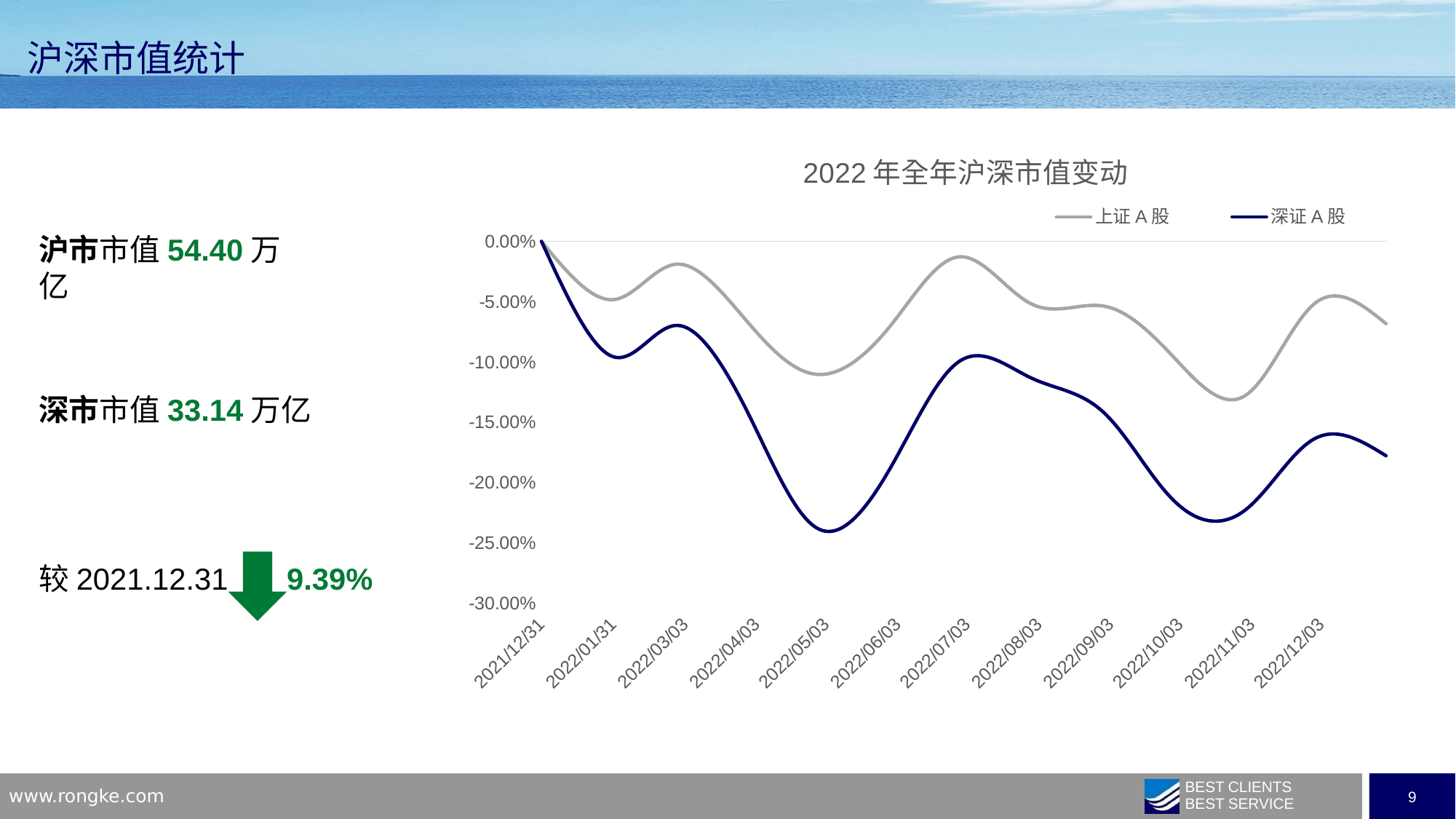

沪深市值统计

### Chart: 2022年全年沪深市值变动

| Category | 上证A股 | 深证A股 |
|---|---|---|
| 44561 | 0.0 | 0.0 |
| 44592 | -0.048270751446382376 | -0.09557051257622273 |
| 44620 | -0.018827101462664753 | -0.06961563600394405 |
| 44651 | -0.06886296697232208 | -0.1450692130316802 |
| 44681 | -0.11024899302018099 | -0.2385013556325981 |
| 44712 | -0.06943379808152439 | -0.18696324920194707 |
| 44742 | -0.012725635836160154 | -0.09881630490380033 |
| 44773 | -0.052057022725545465 | -0.11344459738677892 |
| 44804 | -0.0535864512081361 | -0.1416982569406139 |
| 44834 | -0.09538717033306687 | -0.2142102234733484 |
| 44865 | -0.1279210826094428 | -0.22278390677050242 |
| 44895 | -0.05169840583216223 | -0.1635586458177044 |
| 44926 | -0.06816262805914719 | -0.1775970853198645 |
沪市市值54.40万亿
深市市值33.14万亿

较2021.12.31       9.39%